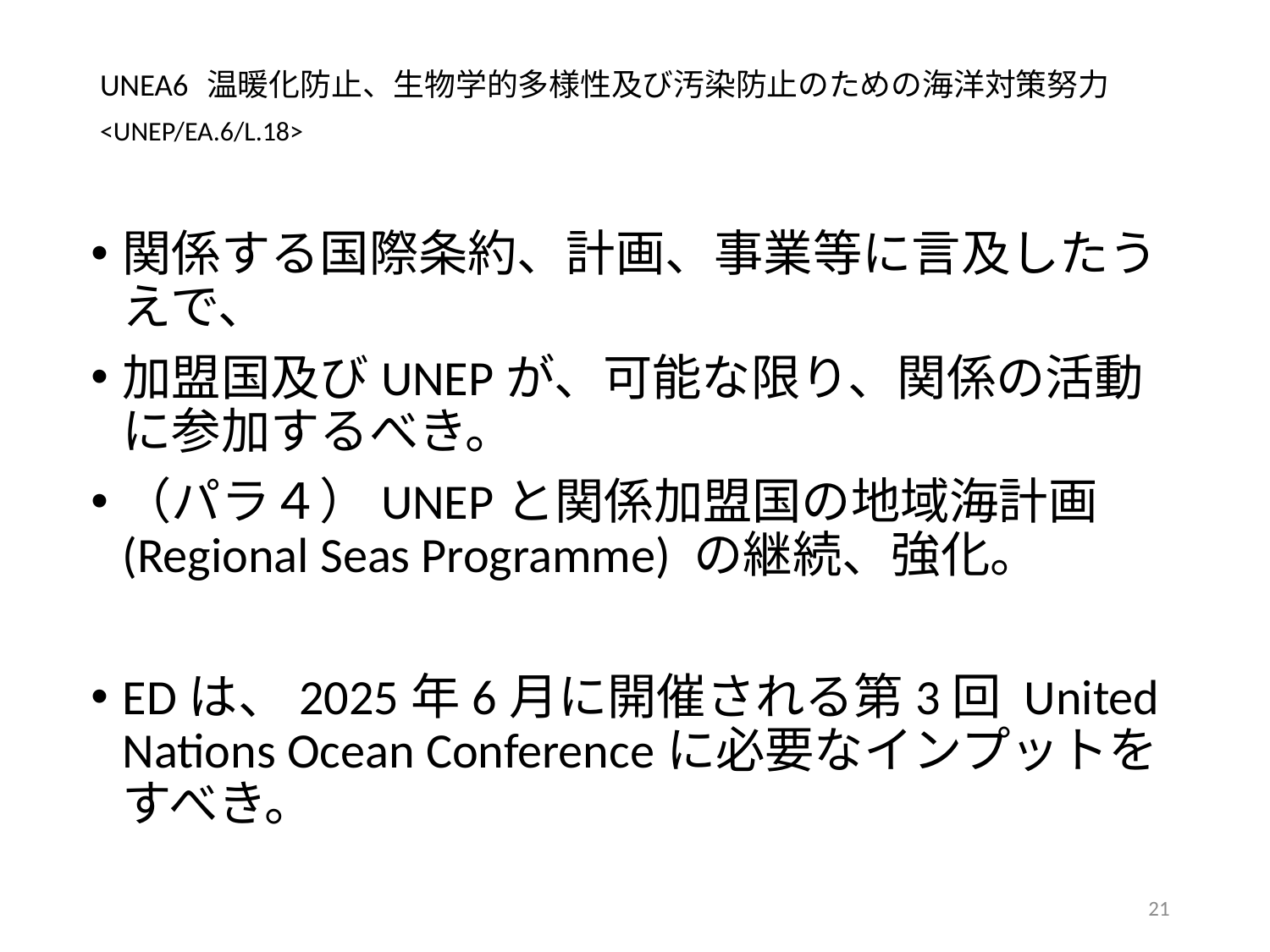

# UNEA6  温暖化防止、生物学的多様性及び汚染防止のための海洋対策努力 <UNEP/EA.6/L.18>
関係する国際条約、計画、事業等に言及したうえで、
加盟国及びUNEPが、可能な限り、関係の活動に参加するべき。
（パラ４）UNEPと関係加盟国の地域海計画(Regional Seas Programme) の継続、強化。

EDは、2025年6月に開催される第3回 United Nations Ocean Conferenceに必要なインプットをすべき。
21